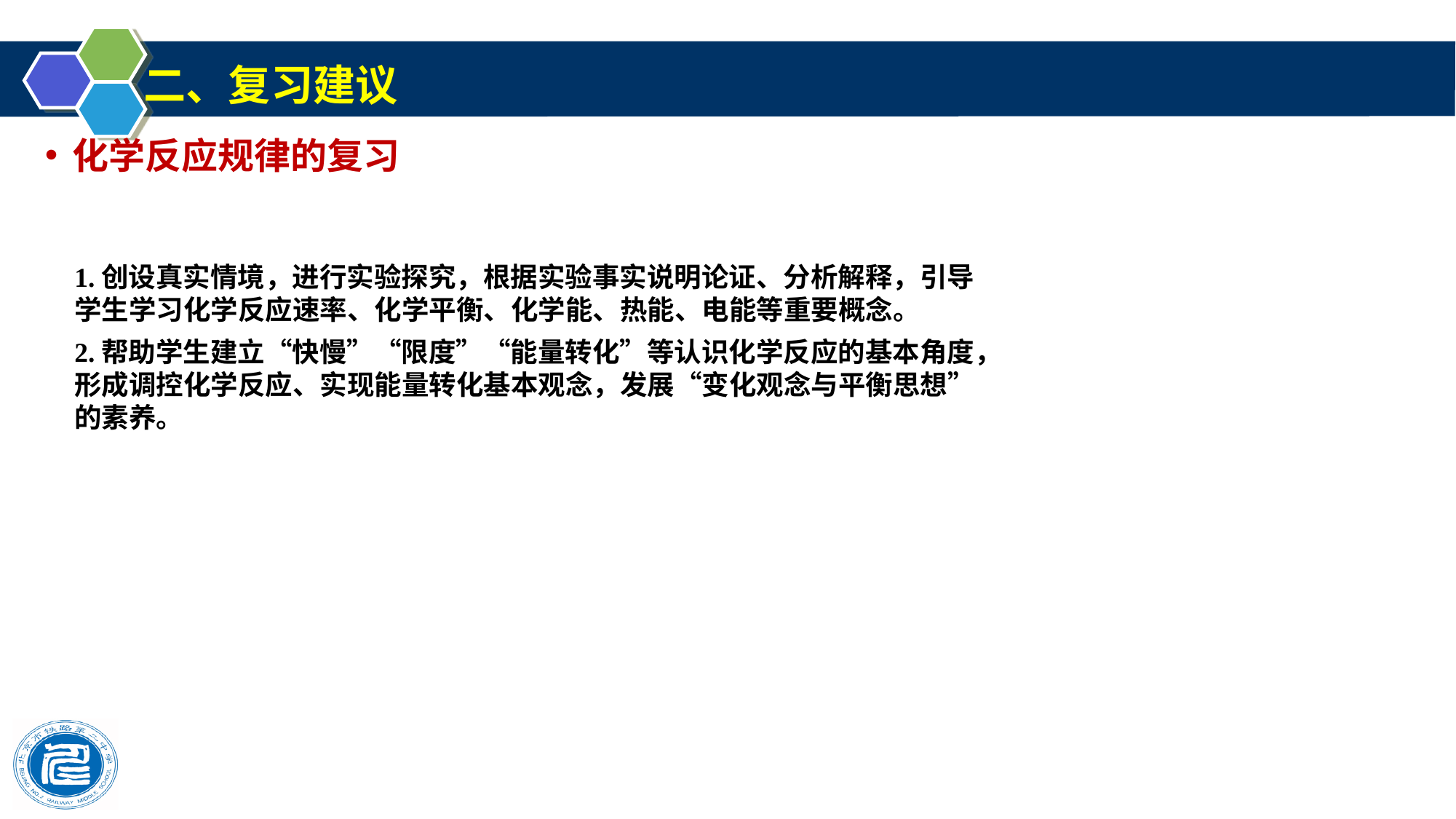

二、复习建议
化学反应规律的复习
1.创设真实情境，进行实验探究，根据实验事实说明论证、分析解释，引导学生学习化学反应速率、化学平衡、化学能、热能、电能等重要概念。
2.帮助学生建立“快慢”“限度”“能量转化”等认识化学反应的基本角度，形成调控化学反应、实现能量转化基本观念，发展“变化观念与平衡思想”的素养。